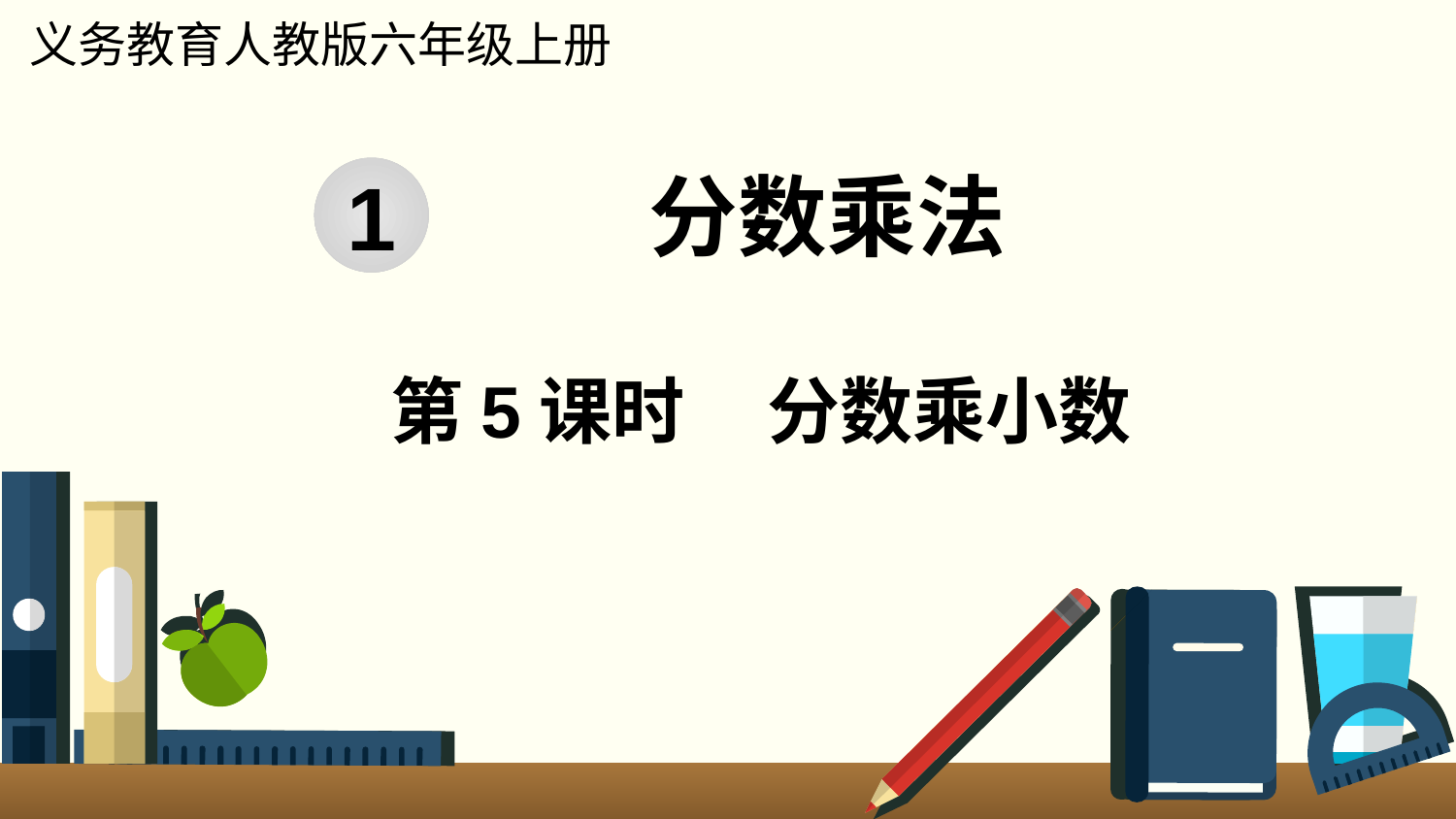

义务教育人教版六年级上册
分数乘法
1
第5课时     分数乘小数
www.youyi100.com

优翼

www.youyi100.com